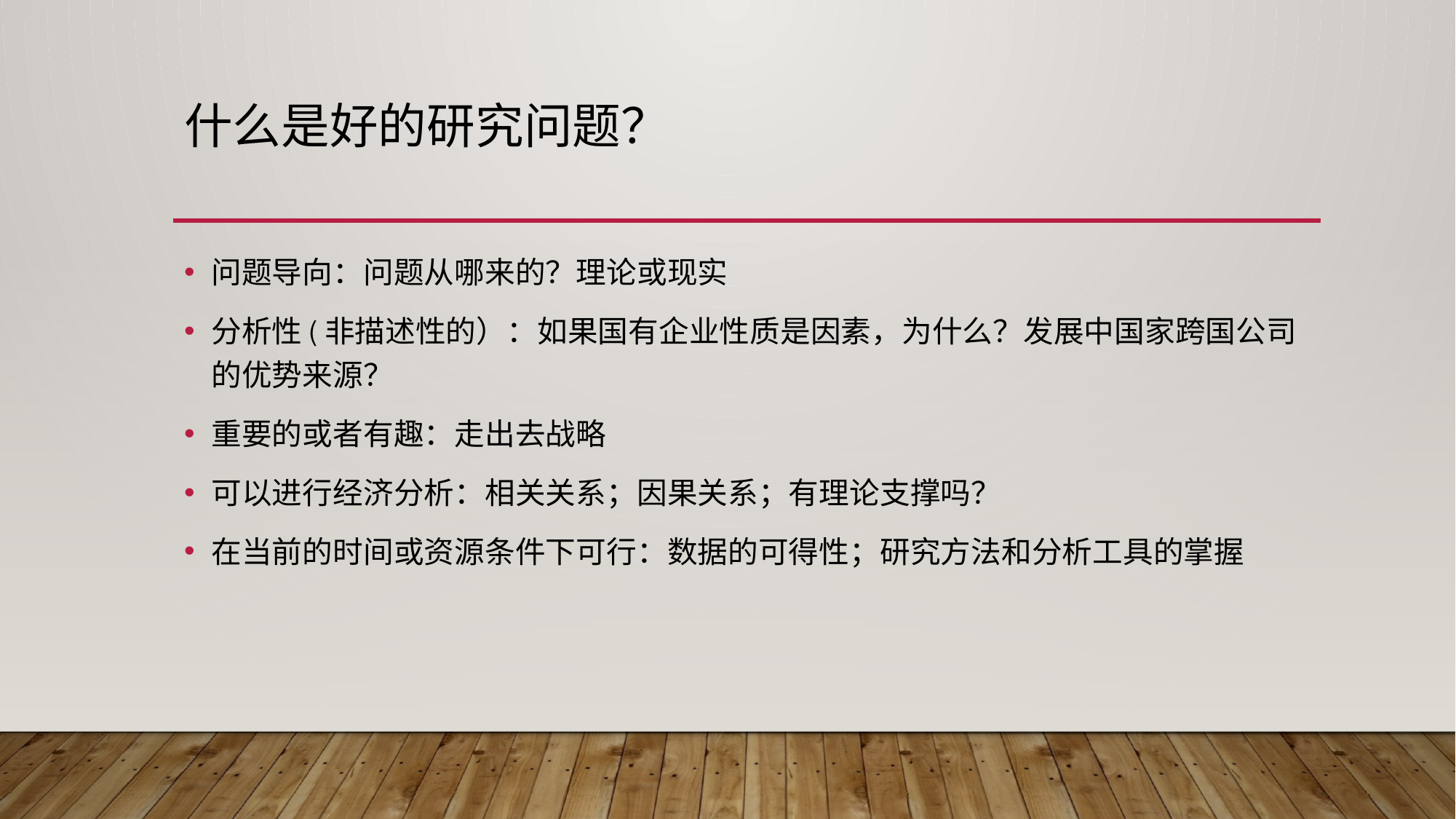

# 什么是好的研究问题？
问题导向：问题从哪来的？理论或现实
分析性(非描述性的）：如果国有企业性质是因素，为什么？发展中国家跨国公司的优势来源？
重要的或者有趣：走出去战略
可以进行经济分析：相关关系；因果关系；有理论支撑吗？
在当前的时间或资源条件下可行：数据的可得性；研究方法和分析工具的掌握